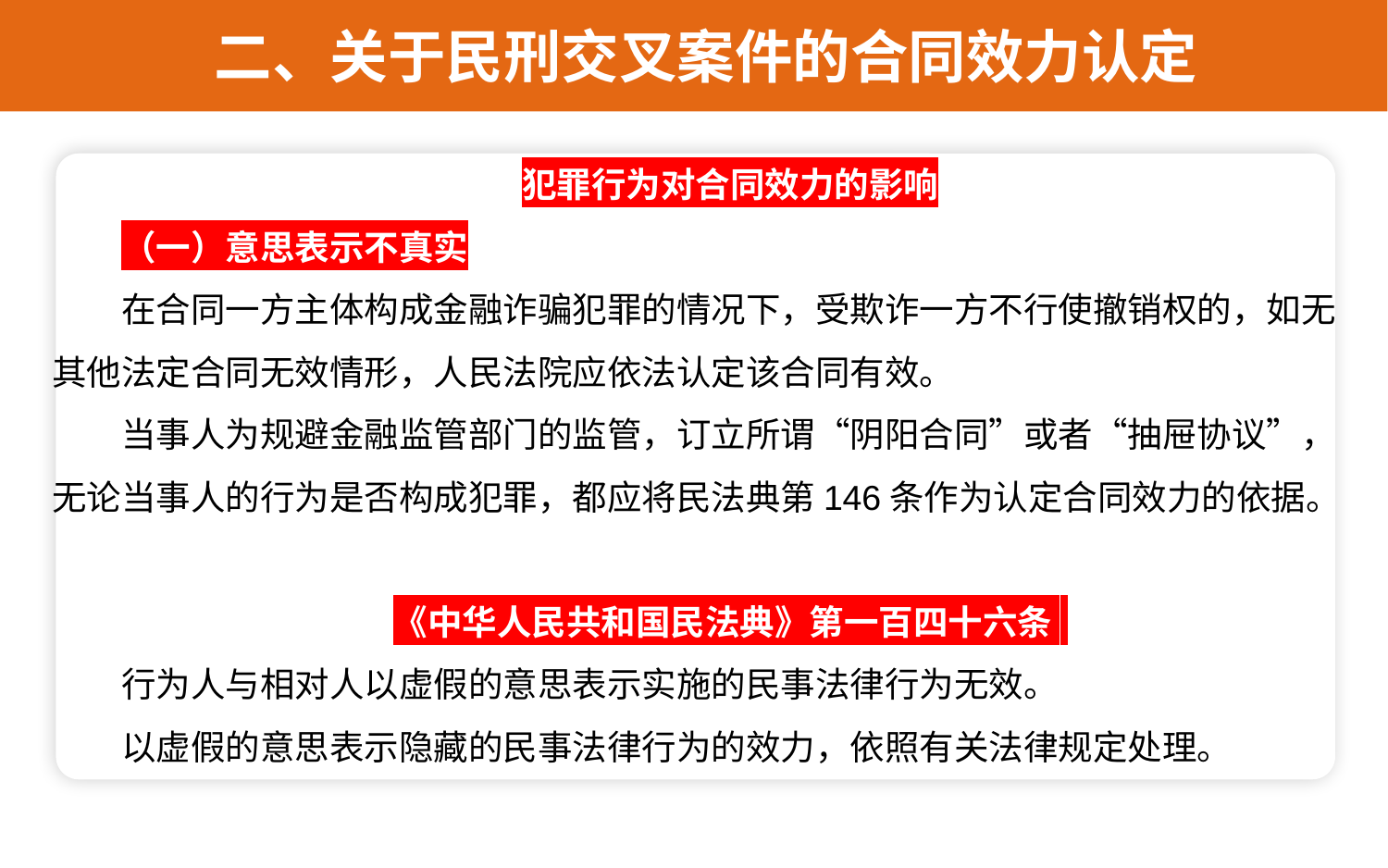

二、关于民刑交叉案件的合同效力认定
犯罪行为对合同效力的影响
（一）意思表示不真实
在合同一方主体构成金融诈骗犯罪的情况下，受欺诈一方不行使撤销权的，如无其他法定合同无效情形，人民法院应依法认定该合同有效。
当事人为规避金融监管部门的监管，订立所谓“阴阳合同”或者“抽屉协议”，无论当事人的行为是否构成犯罪，都应将民法典第146条作为认定合同效力的依据。

《中华人民共和国民法典》第一百四十六条
行为人与相对人以虚假的意思表示实施的民事法律行为无效。
以虚假的意思表示隐藏的民事法律行为的效力，依照有关法律规定处理。